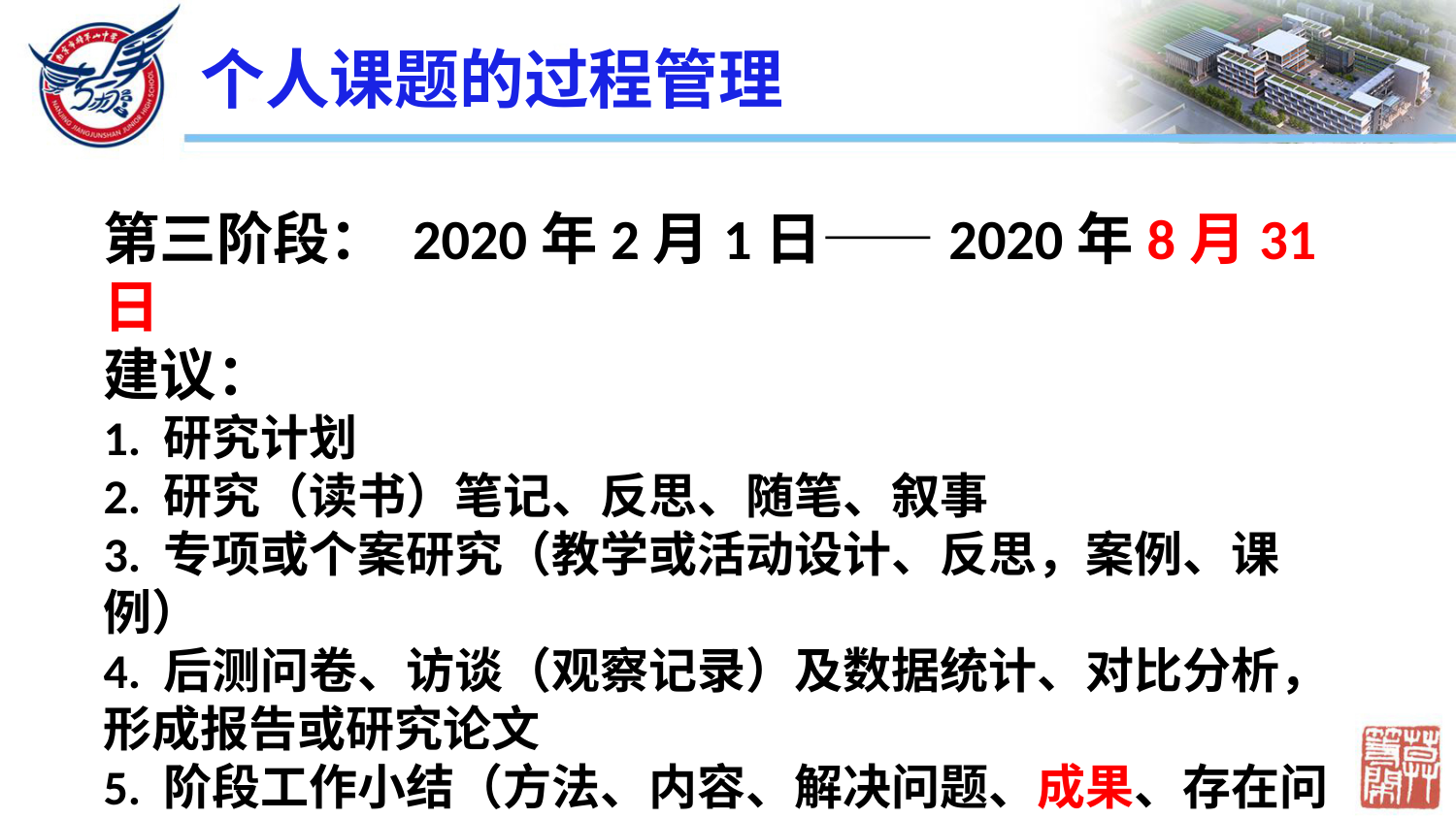

个人课题的过程管理
第三阶段： 2020年2月1日——2020年8月31日
建议：
1. 研究计划
2. 研究（读书）笔记、反思、随笔、叙事
3. 专项或个案研究（教学或活动设计、反思，案例、课例）
4. 后测问卷、访谈（观察记录）及数据统计、对比分析，形成报告或研究论文
5. 阶段工作小结（方法、内容、解决问题、成果、存在问题或疑惑、下一步打算）